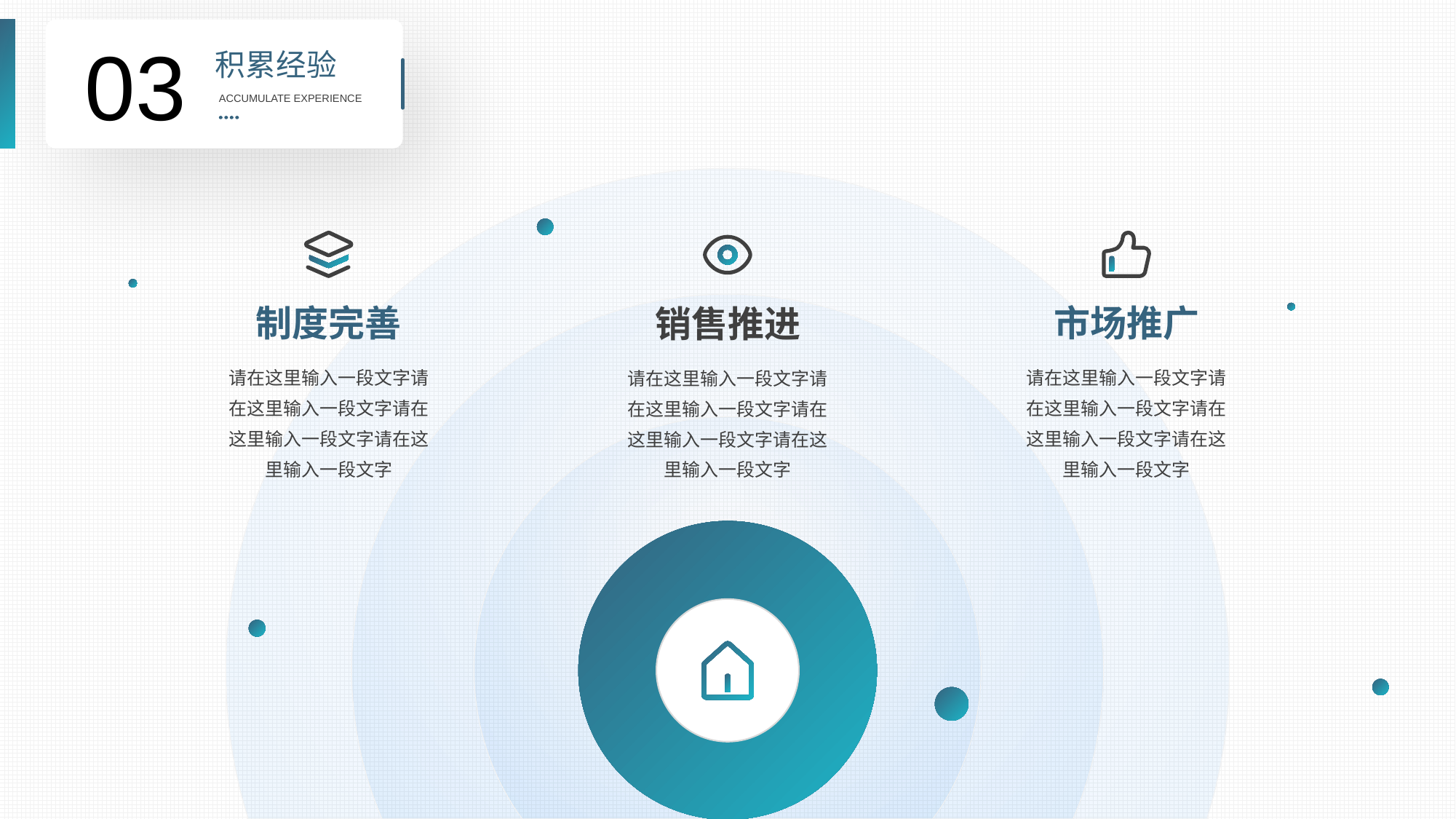

03
积累经验
ACCUMULATE EXPERIENCE

制度完善
市场推广
销售推进

请在这里输入一段文字请在这里输入一段文字请在这里输入一段文字请在这里输入一段文字
请在这里输入一段文字请在这里输入一段文字请在这里输入一段文字请在这里输入一段文字
请在这里输入一段文字请在这里输入一段文字请在这里输入一段文字请在这里输入一段文字